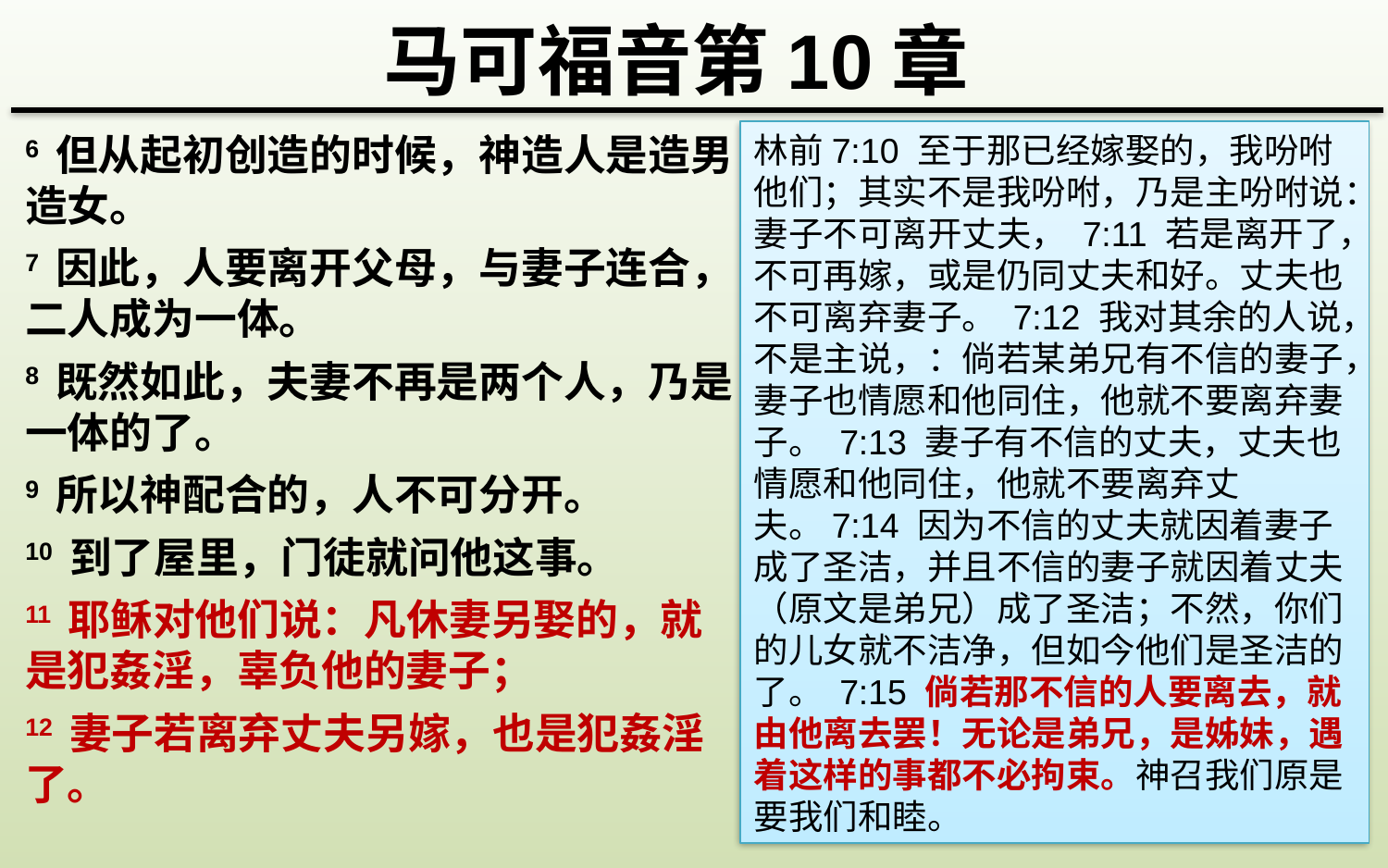

马可福音第10章
6 但从起初创造的时候，神造人是造男造女。
7 因此，人要离开父母，与妻子连合，二人成为一体。
8 既然如此，夫妻不再是两个人，乃是一体的了。
9 所以神配合的，人不可分开。
10 到了屋里，门徒就问他这事。
11 耶稣对他们说：凡休妻另娶的，就是犯姦淫，辜负他的妻子；
12 妻子若离弃丈夫另嫁，也是犯姦淫了。
林前7:10 至于那已经嫁娶的，我吩咐他们；其实不是我吩咐，乃是主吩咐说：妻子不可离开丈夫， 7:11 若是离开了，不可再嫁，或是仍同丈夫和好。丈夫也不可离弃妻子。 7:12 我对其余的人说，不是主说，：倘若某弟兄有不信的妻子，妻子也情愿和他同住，他就不要离弃妻子。 7:13 妻子有不信的丈夫，丈夫也情愿和他同住，他就不要离弃丈夫。7:14 因为不信的丈夫就因着妻子成了圣洁，并且不信的妻子就因着丈夫（原文是弟兄）成了圣洁；不然，你们的儿女就不洁净，但如今他们是圣洁的了。 7:15 倘若那不信的人要离去，就由他离去罢！无论是弟兄，是姊妹，遇着这样的事都不必拘束。神召我们原是要我们和睦。